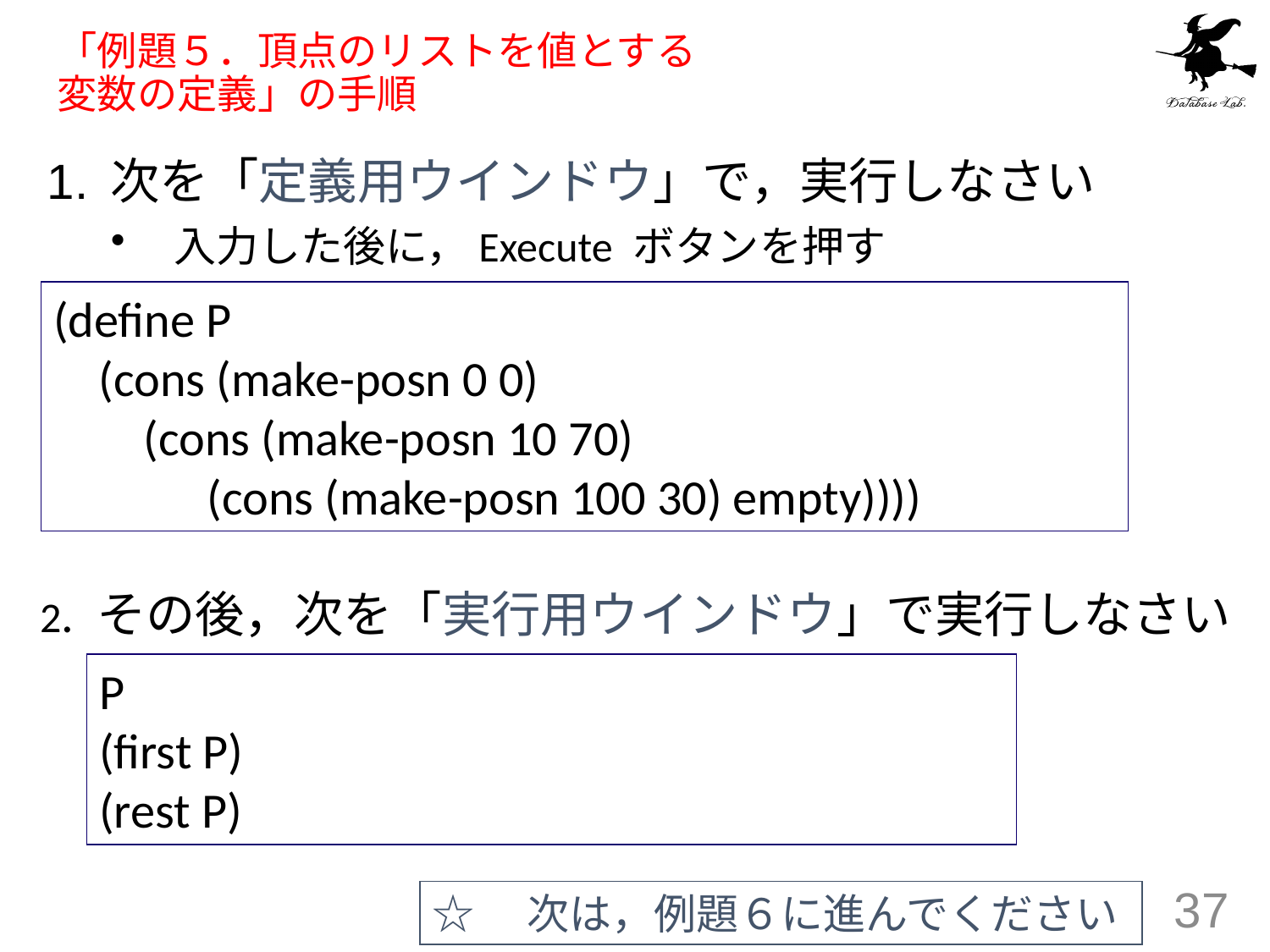

# 「例題５．頂点のリストを値とする 変数の定義」の手順
次を「定義用ウインドウ」で，実行しなさい
入力した後に，Execute ボタンを押す
(define P
    (cons (make-posn 0 0)
        (cons (make-posn 10 70)
        (cons (make-posn 100 30) empty))))
2. その後，次を「実行用ウインドウ」で実行しなさい
P
(first P)
(rest P)
☆　次は，例題６に進んでください
37